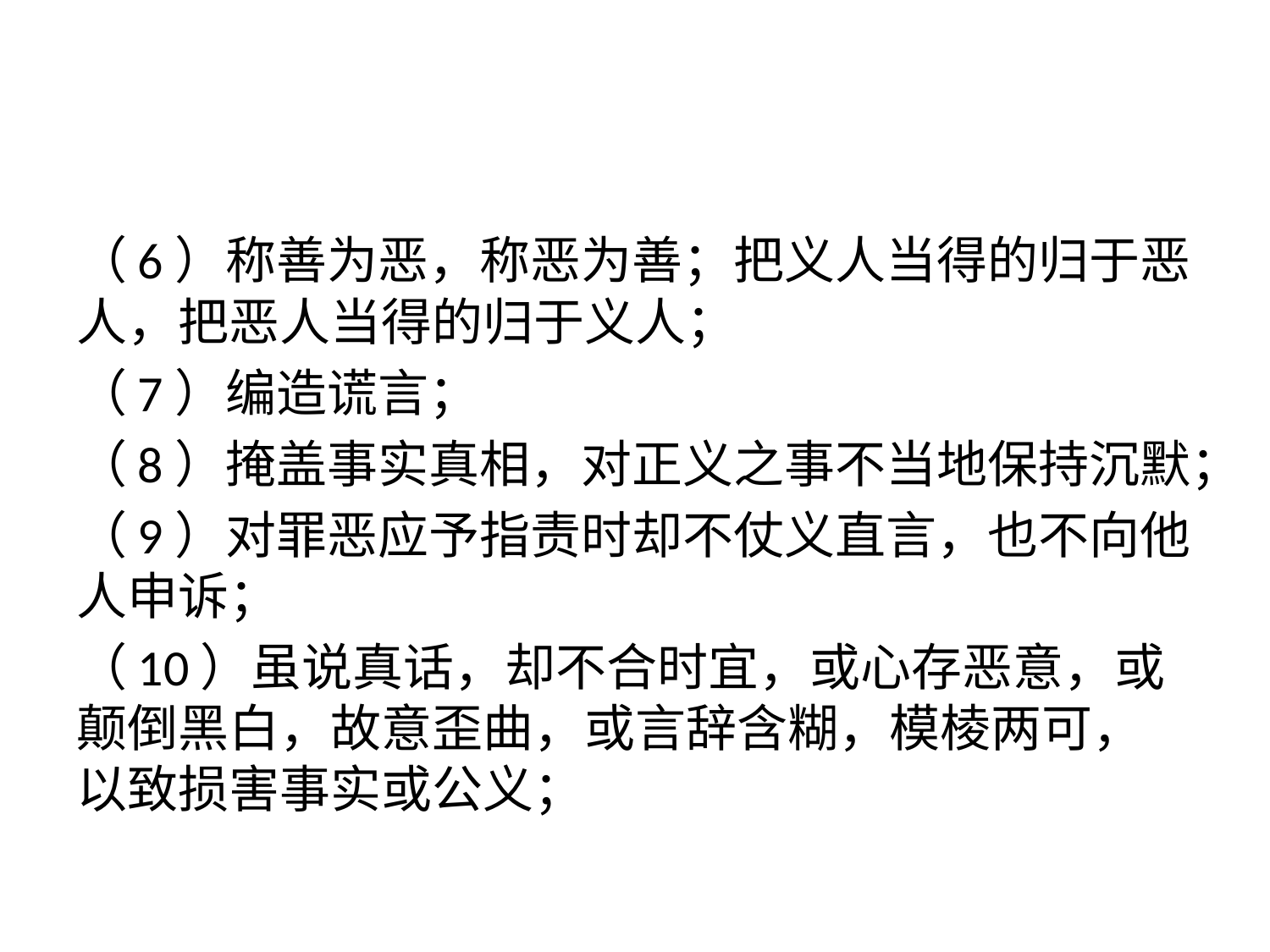

#
（6）称善为恶，称恶为善；把义人当得的归于恶人，把恶人当得的归于义人；
（7）编造谎言；
（8）掩盖事实真相，对正义之事不当地保持沉默；
（9）对罪恶应予指责时却不仗义直言，也不向他人申诉；
（10）虽说真话，却不合时宜，或心存恶意，或颠倒黑白，故意歪曲，或言辞含糊，模棱两可，以致损害事实或公义；